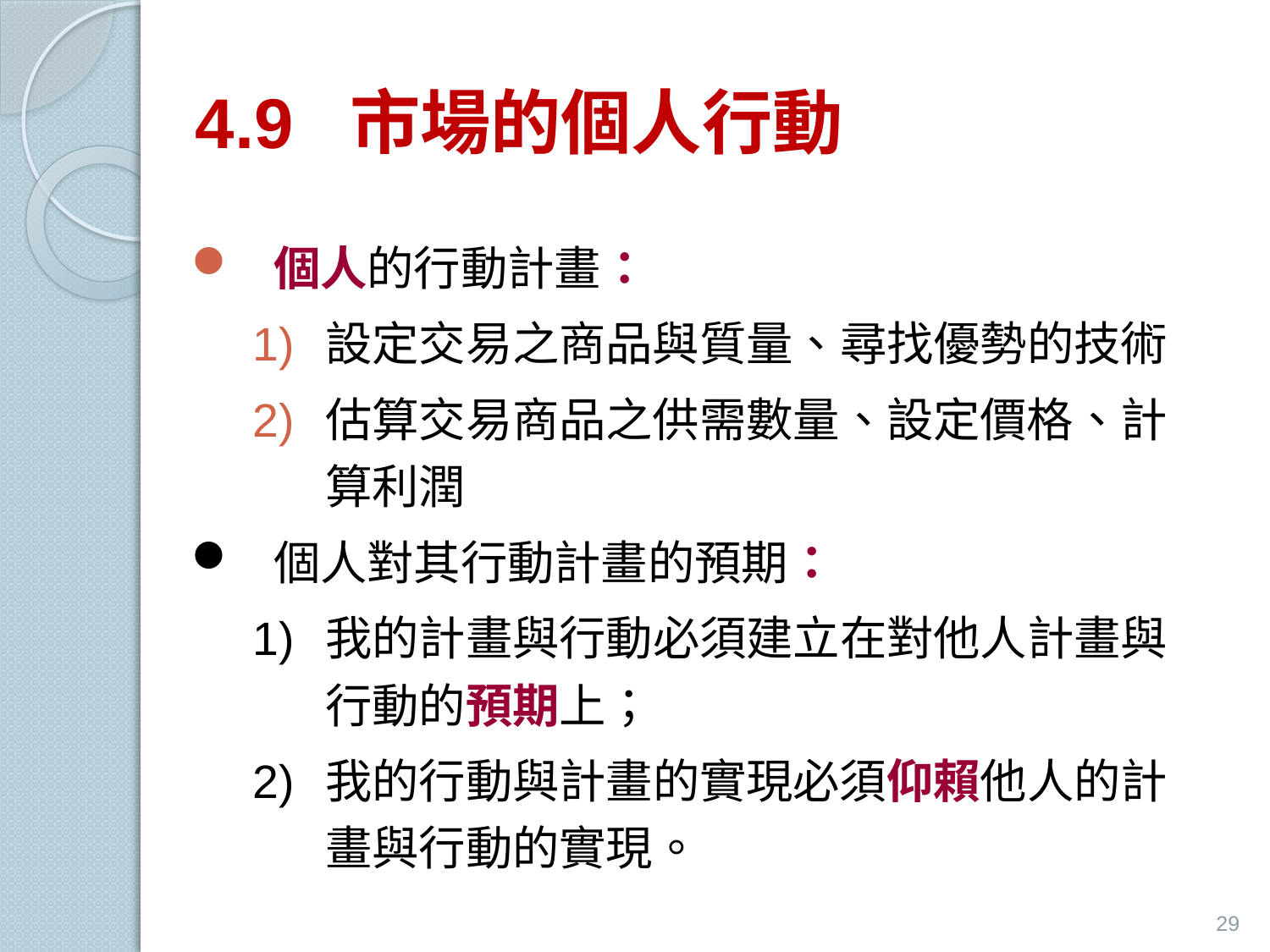

# 4.9  市場的個人行動
個人的行動計畫：
設定交易之商品與質量、尋找優勢的技術
估算交易商品之供需數量、設定價格、計算利潤
個人對其行動計畫的預期：
我的計畫與行動必須建立在對他人計畫與行動的預期上；
我的行動與計畫的實現必須仰賴他人的計畫與行動的實現。
29